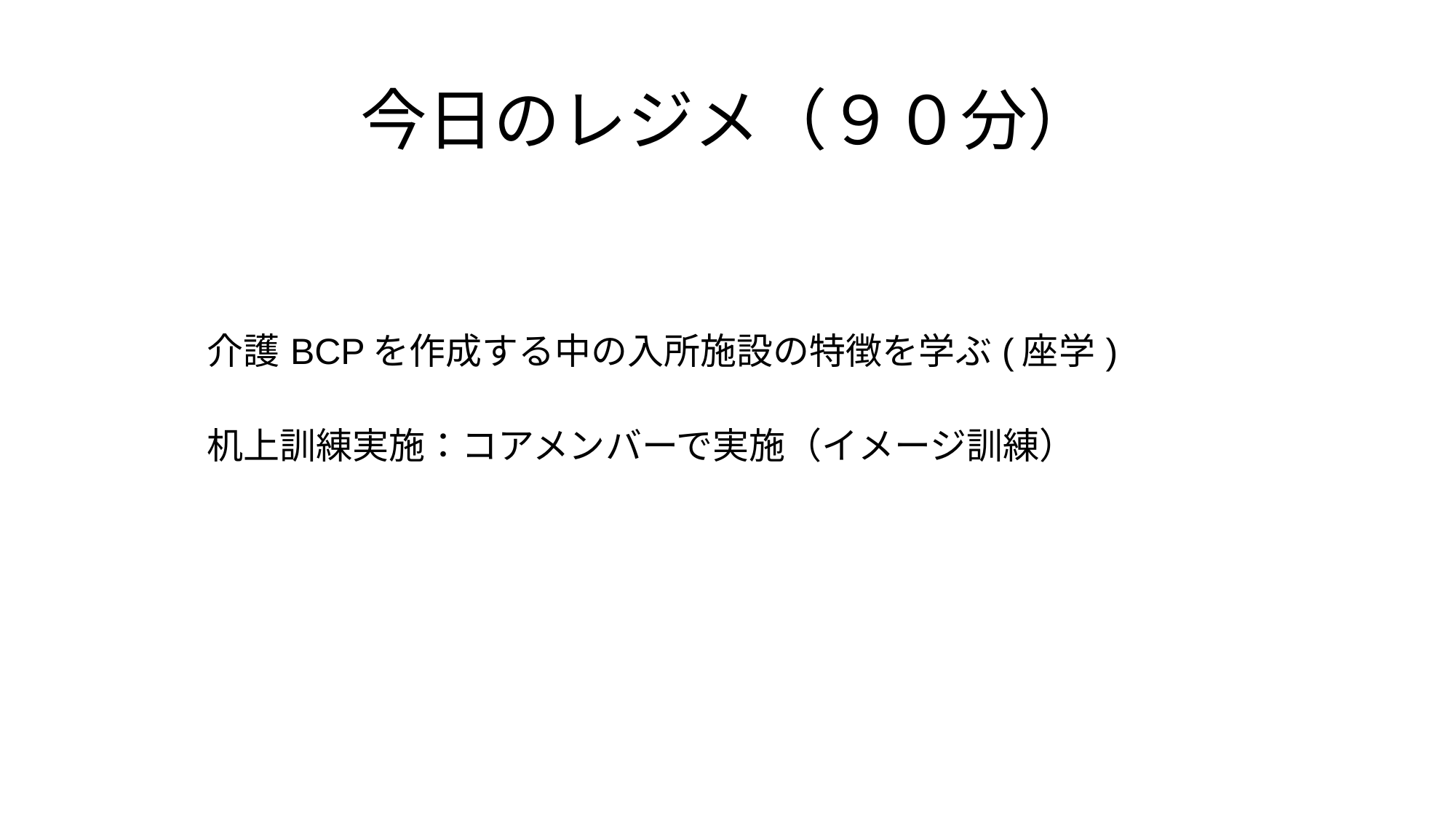

# 今日のレジメ（９０分）
| 介護BCPを作成する中の入所施設の特徴を学ぶ(座学) |
| --- |
| 机上訓練実施：コアメンバーで実施（イメージ訓練） |